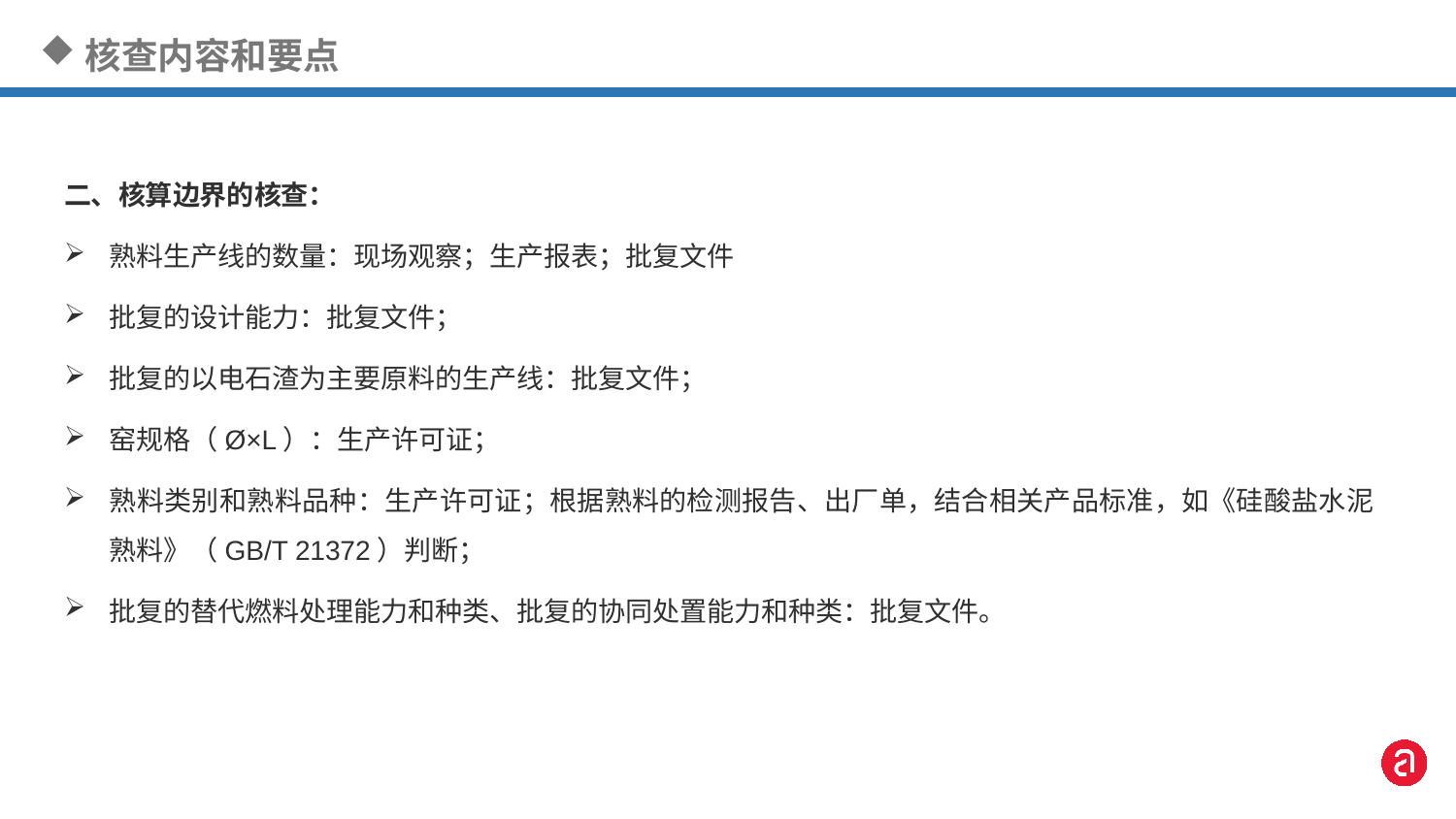

核查内容和要点
二、核算边界的核查：
熟料生产线的数量：现场观察；生产报表；批复文件
批复的设计能力：批复文件；
批复的以电石渣为主要原料的生产线：批复文件；
窑规格（Ø×L）：生产许可证；
熟料类别和熟料品种：生产许可证；根据熟料的检测报告、出厂单，结合相关产品标准，如《硅酸盐水泥熟料》（GB/T 21372）判断；
批复的替代燃料处理能力和种类、批复的协同处置能力和种类：批复文件。